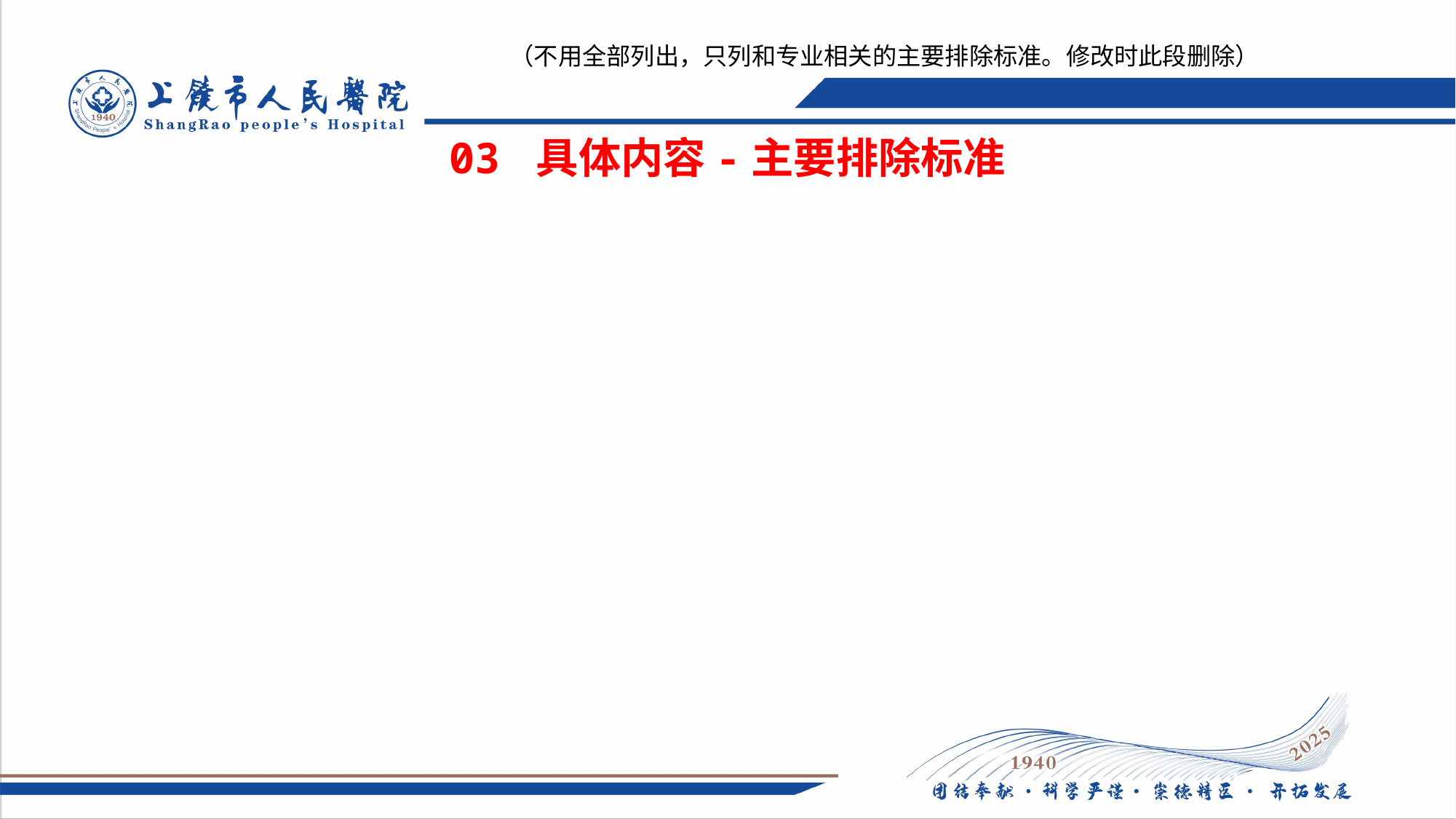

（不用全部列出，只列和专业相关的主要排除标准。修改时此段删除）
03 具体内容-主要排除标准